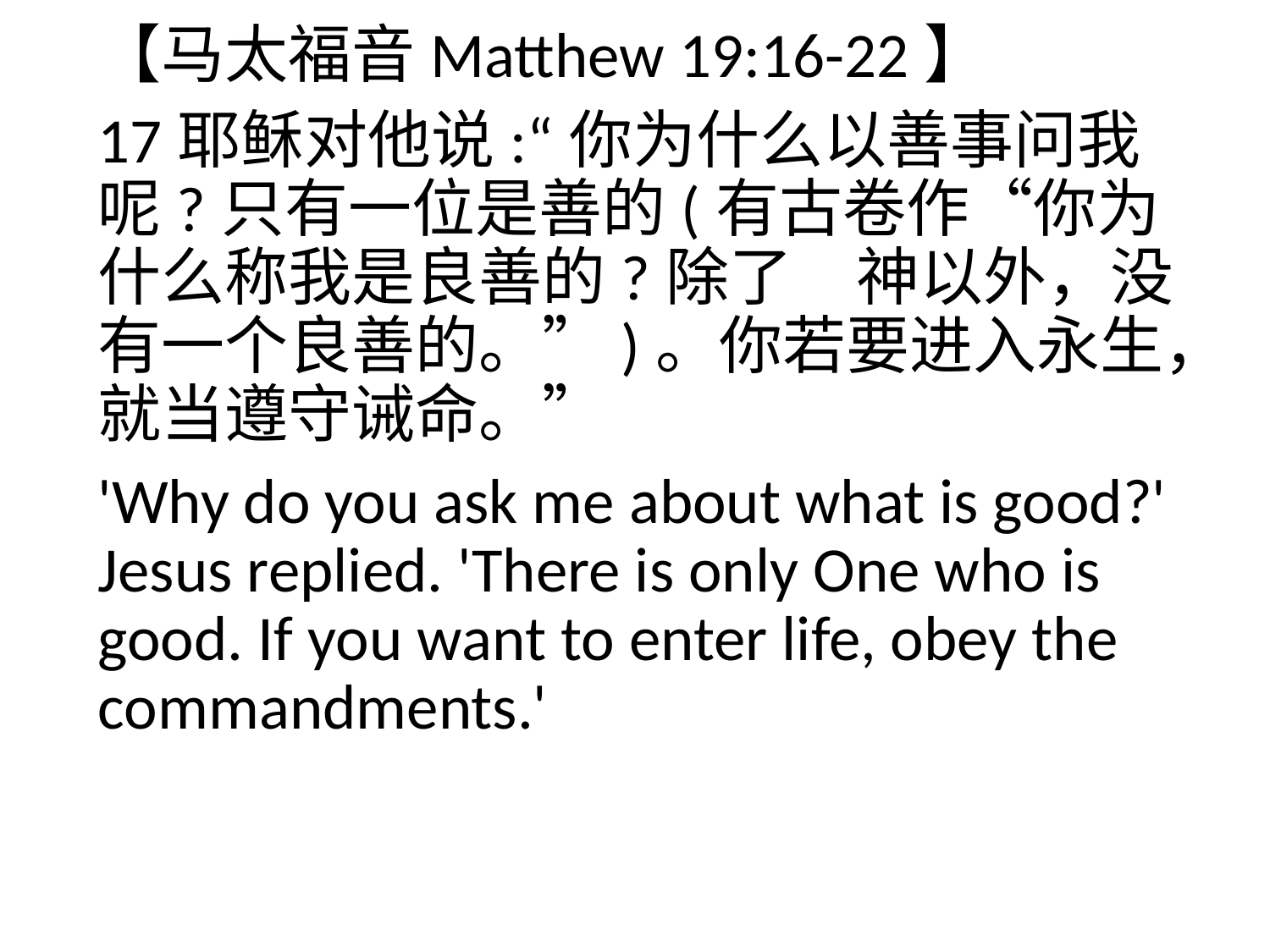

【马太福音Matthew 19:16-22】
17耶稣对他说:“你为什么以善事问我呢?只有一位是善的(有古卷作“你为什么称我是良善的?除了　神以外，没有一个良善的。”)。你若要进入永生，就当遵守诫命。”
'Why do you ask me about what is good?' Jesus replied. 'There is only One who is good. If you want to enter life, obey the commandments.'